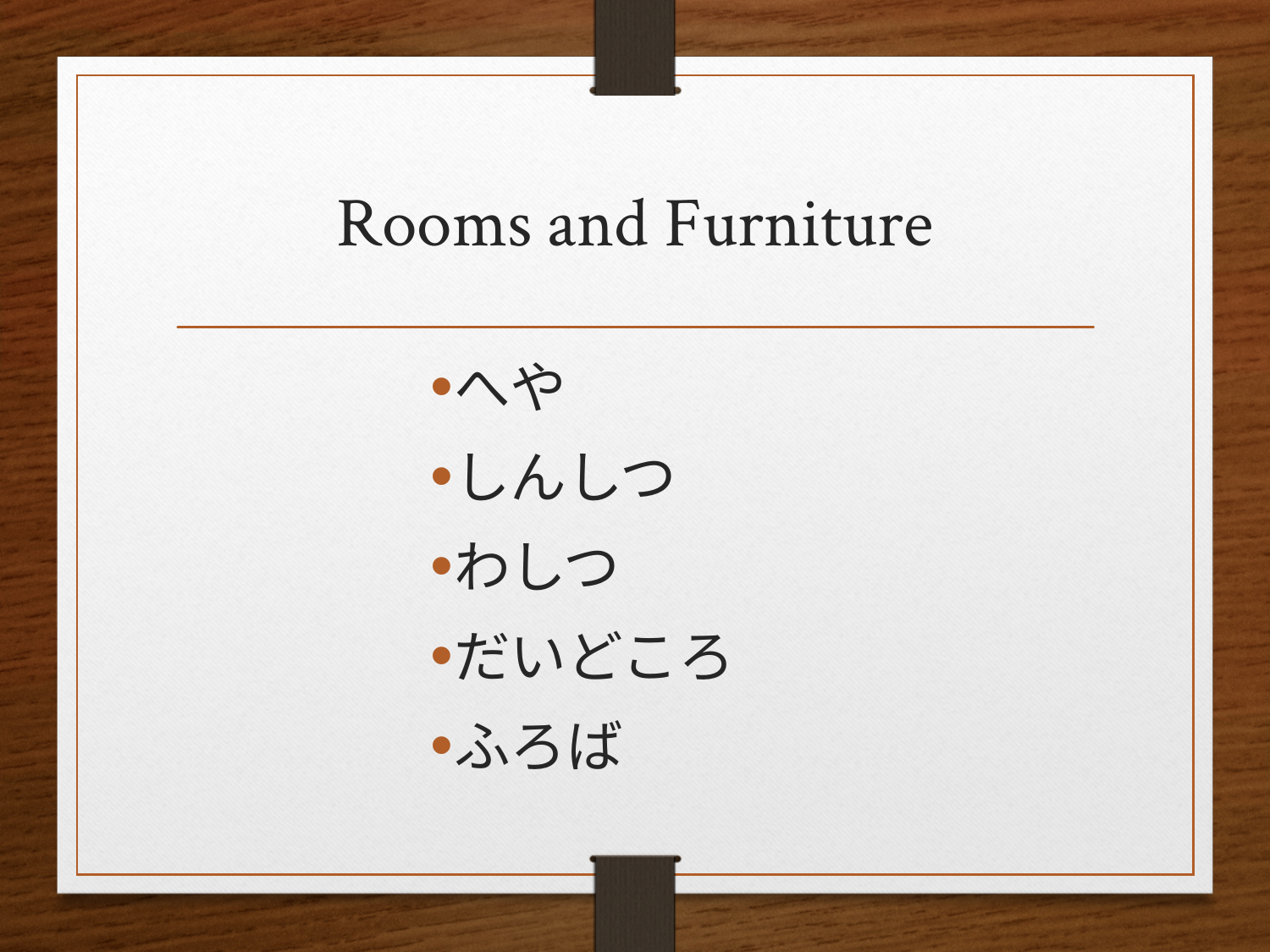

# Rooms and Furniture
へや
しんしつ
わしつ
だいどころ
ふろば